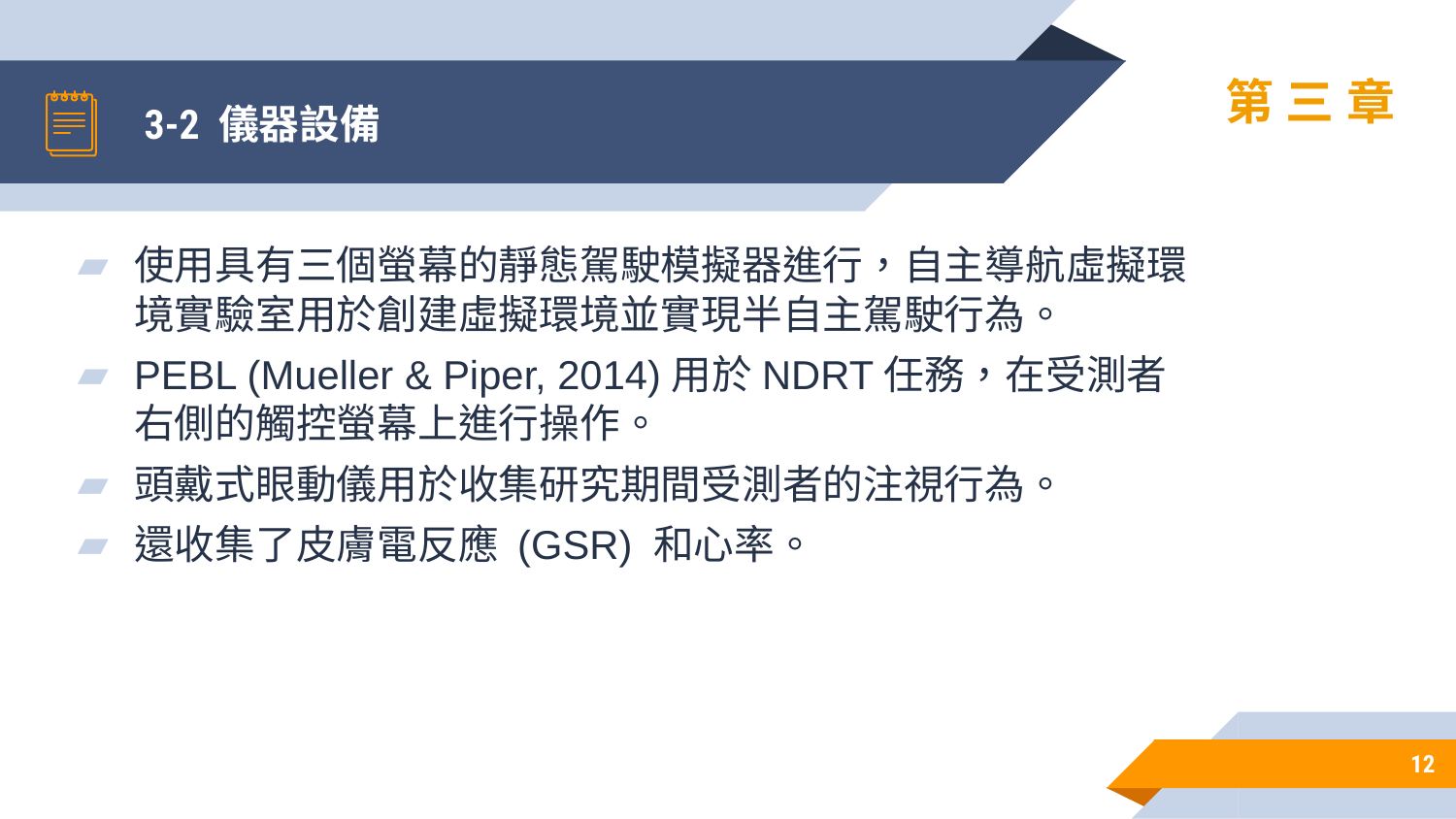

# 3-2 儀器設備
第三章

使用具有三個螢幕的靜態駕駛模擬器進行，自主導航虛擬環境實驗室用於創建虛擬環境並實現半自主駕駛行為。
PEBL (Mueller & Piper, 2014)用於NDRT任務，在受測者右側的觸控螢幕上進行操作。
頭戴式眼動儀用於收集研究期間受測者的注視行為。
還收集了皮膚電反應 (GSR) 和心率。
12